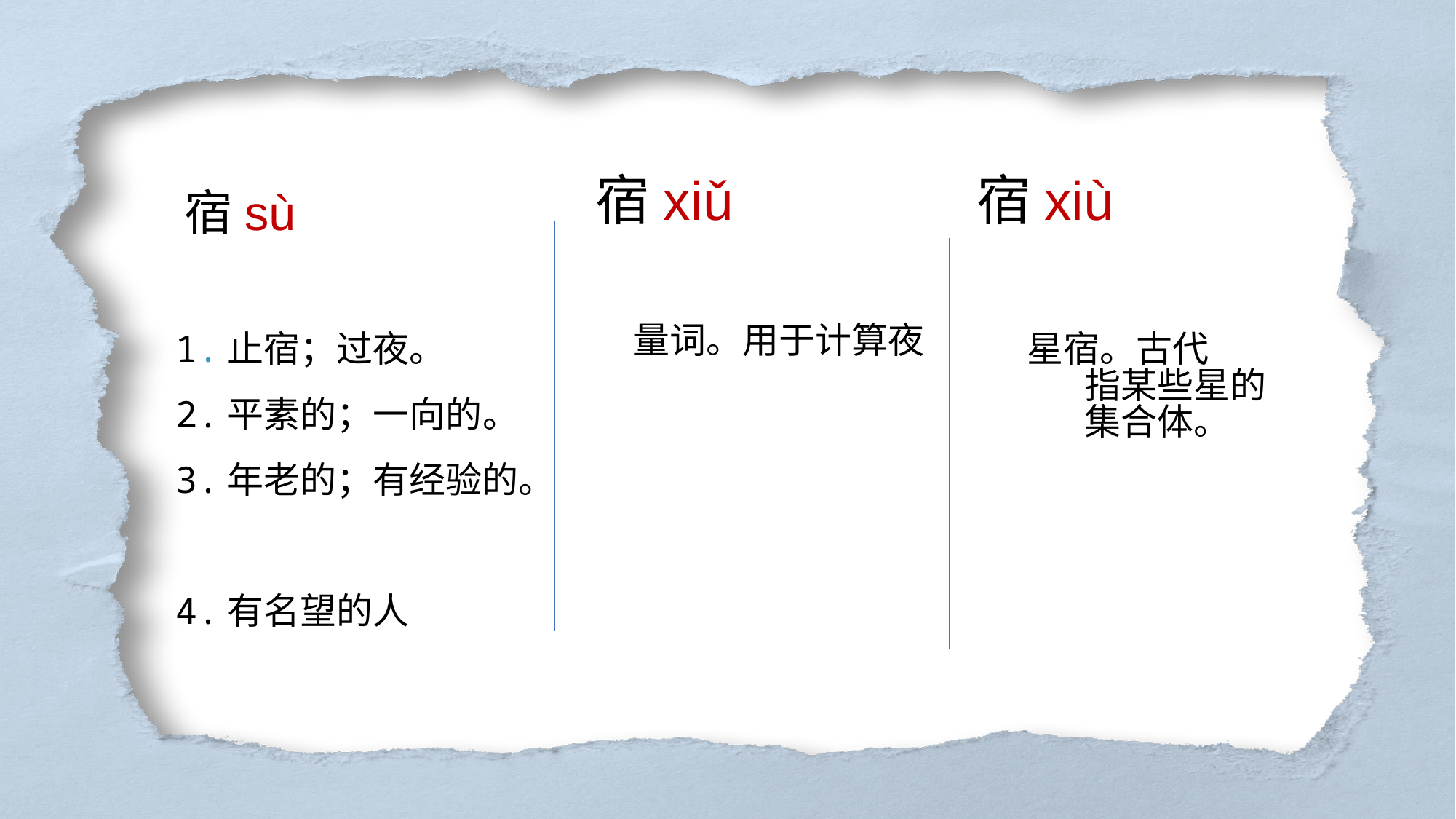

宿xiù
宿xiǔ
宿sù

量词。用于计算夜

1.止宿；过夜。
2.平素的；一向的。
3.年老的；有经验的。
4.有名望的人

星宿。古代
      指某些星的
      集合体。